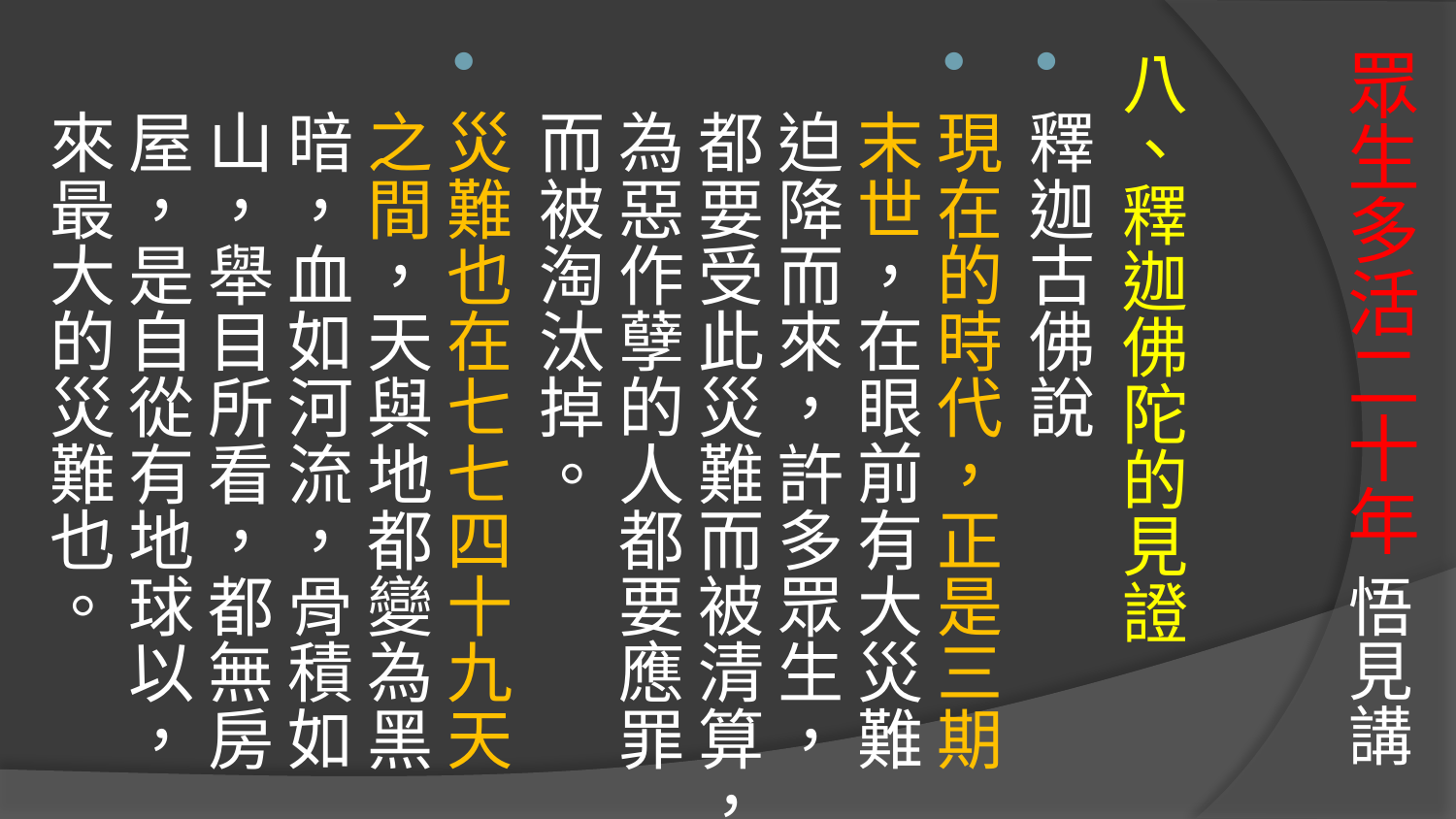

# 眾生多活二十年 悟見講
八、釋迦佛陀的見證
釋迦古佛說
現在的時代，正是三期末世，在眼前有大災難迫降而來，許多眾生，都要受此災難而被清算，為惡作孽的人都要應罪而被淘汰掉。
災難也在七七四十九天之間，天與地都變為黑暗，血如河流，骨積如山，舉目所看，都無房屋，是自從有地球以，來最大的災難也。